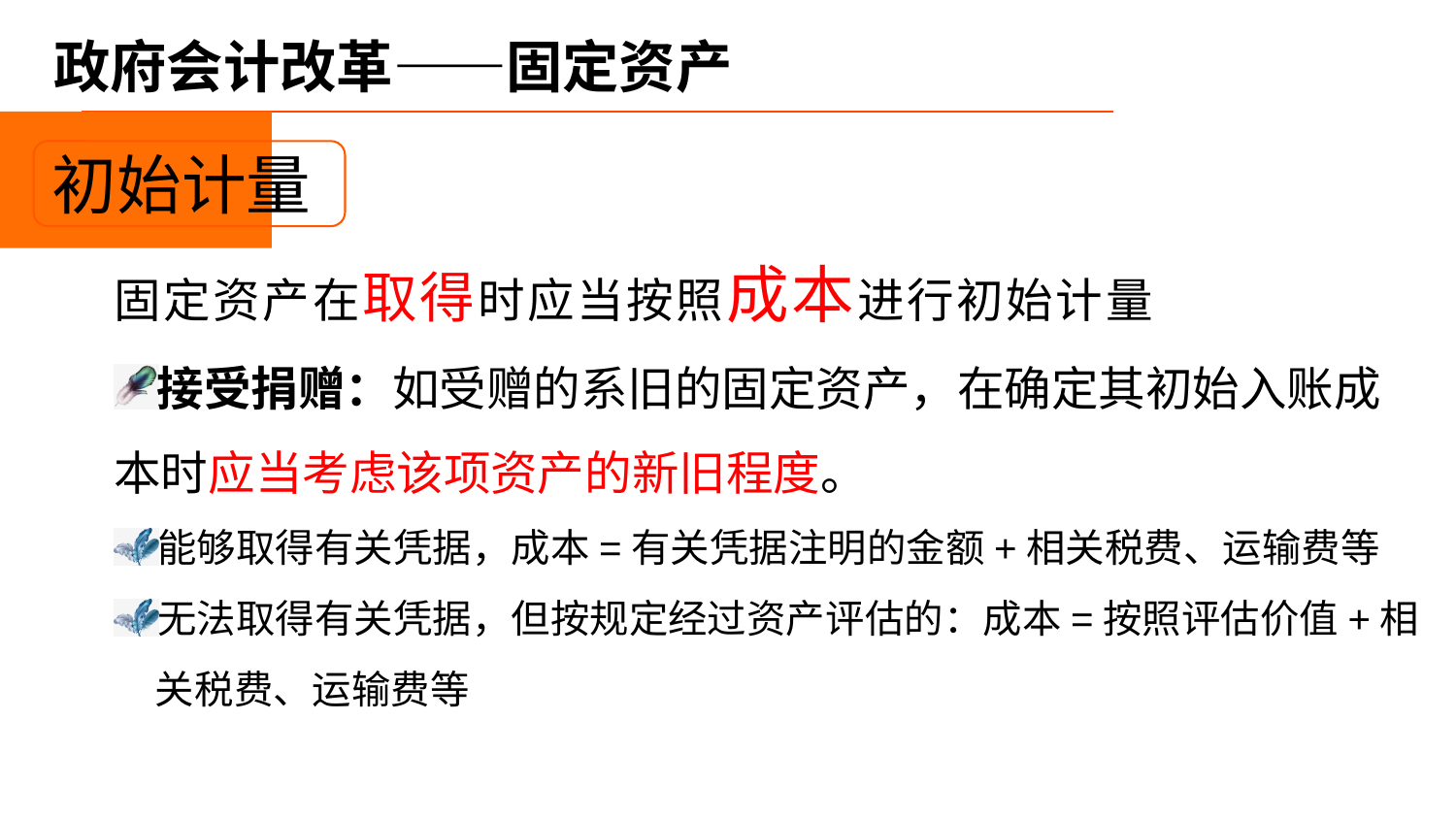

# 政府会计改革——固定资产

初始计量
固定资产在取得时应当按照成本进行初始计量
接受捐赠：如受赠的系旧的固定资产，在确定其初始入账成本时应当考虑该项资产的新旧程度。
能够取得有关凭据，成本=有关凭据注明的金额+相关税费、运输费等
无法取得有关凭据，但按规定经过资产评估的：成本=按照评估价值+相关税费、运输费等
例：4